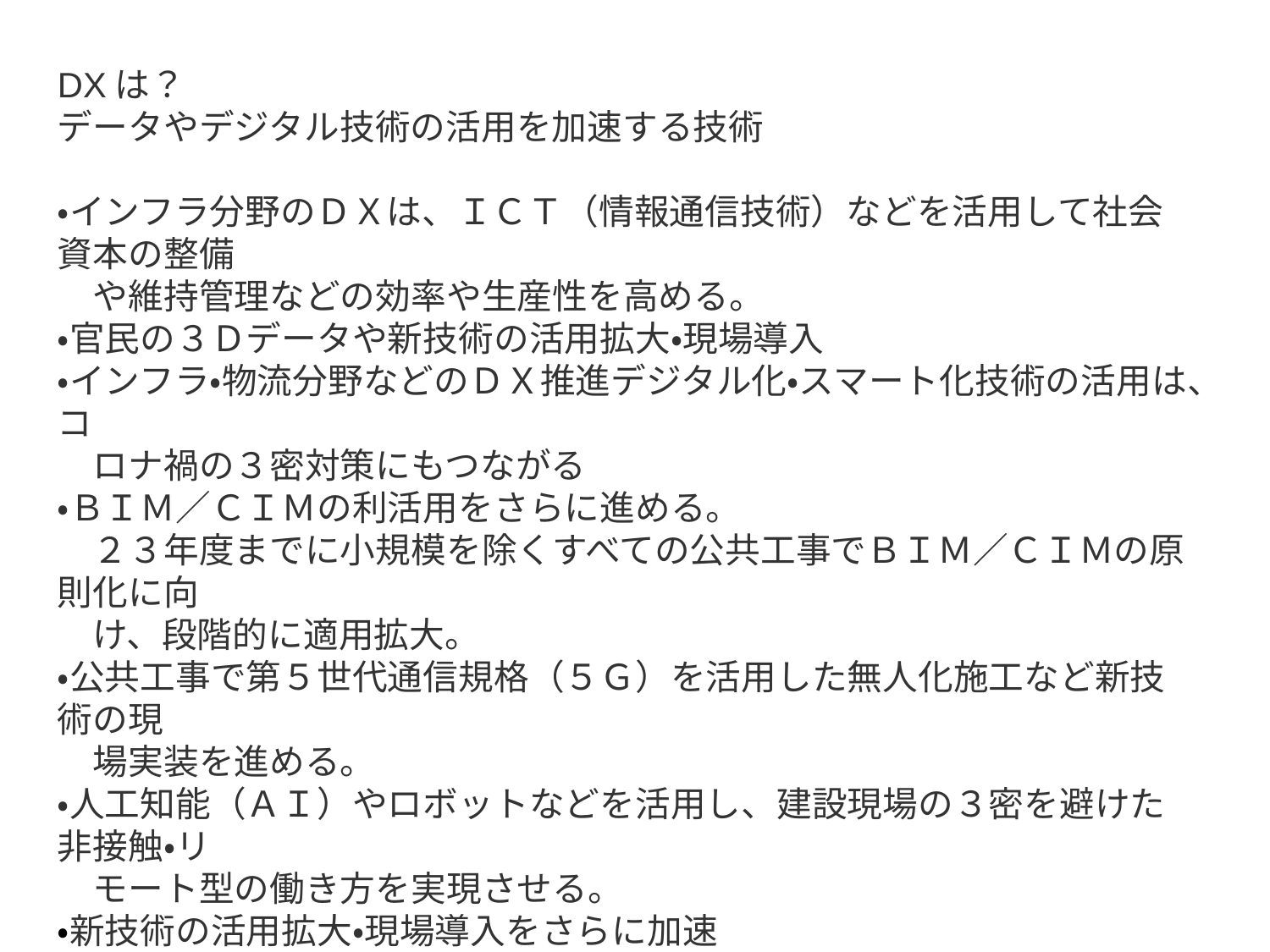

DXは？
データやデジタル技術の活用を加速する技術

・インフラ分野のＤＸは、ＩＣＴ（情報通信技術）などを活用して社会資本の整備
　や維持管理などの効率や生産性を高める。
・官民の３Ｄデータや新技術の活用拡大・現場導入
・インフラ・物流分野などのＤＸ推進デジタル化・スマート化技術の活用は、コ
　ロナ禍の３密対策にもつながる
・ＢＩＭ／ＣＩＭの利活用をさらに進める。
　２３年度までに小規模を除くすべての公共工事でＢＩＭ／ＣＩＭの原則化に向
　け、段階的に適用拡大。
・公共工事で第５世代通信規格（５Ｇ）を活用した無人化施工など新技術の現
　場実装を進める。
・人工知能（ＡＩ）やロボットなどを活用し、建設現場の３密を避けた非接触・リ
　モート型の働き方を実現させる。
・新技術の活用拡大・現場導入をさらに加速